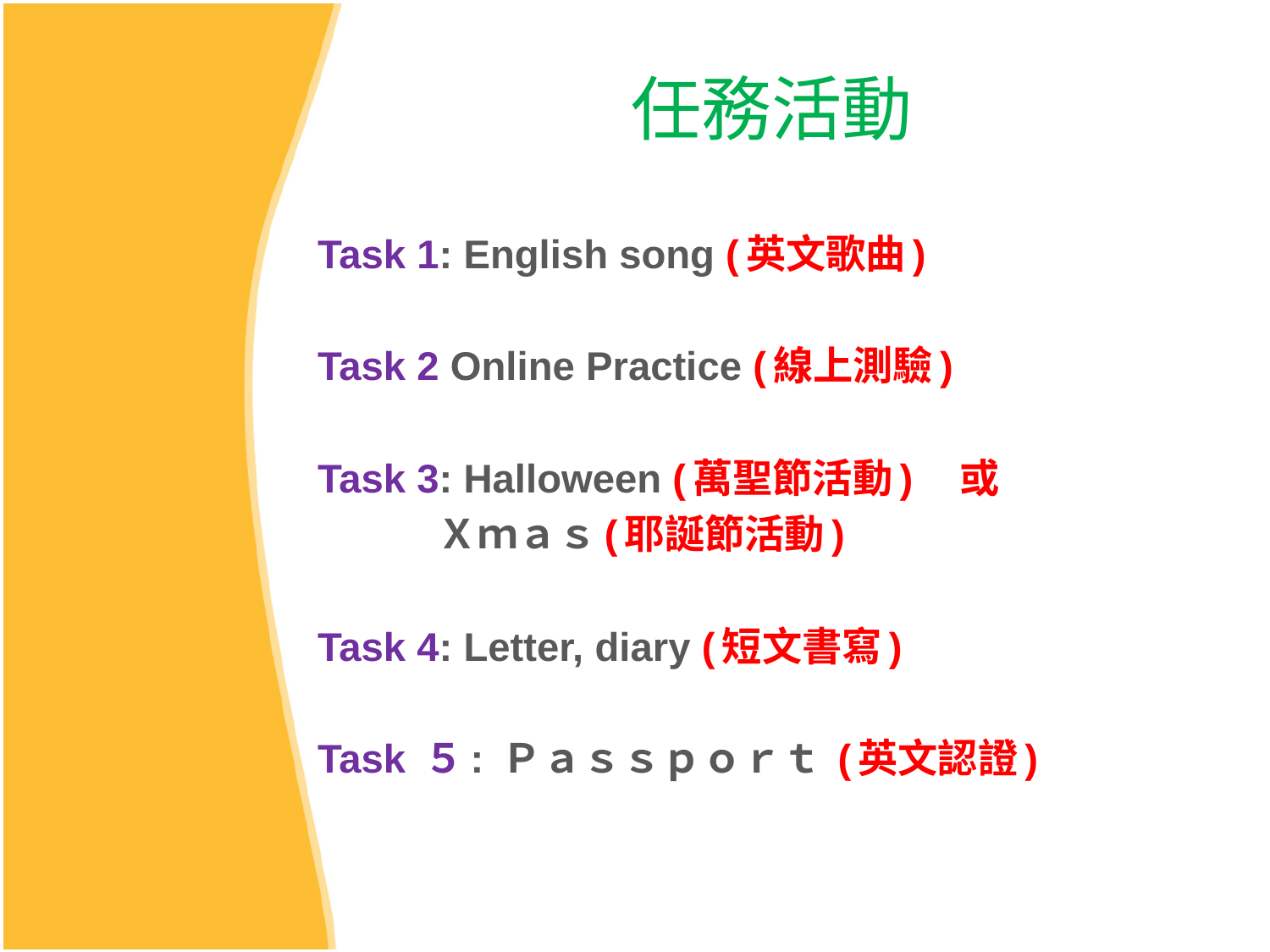

# 任務活動
Task 1: English song (英文歌曲)

Task 2 Online Practice (線上測驗)

Task 3: Halloween (萬聖節活動)　或
　　　Ｘｍａｓ(耶誕節活動)

Task 4: Letter, diary (短文書寫)

Task ５: Ｐａｓｓｐｏｒｔ (英文認證)